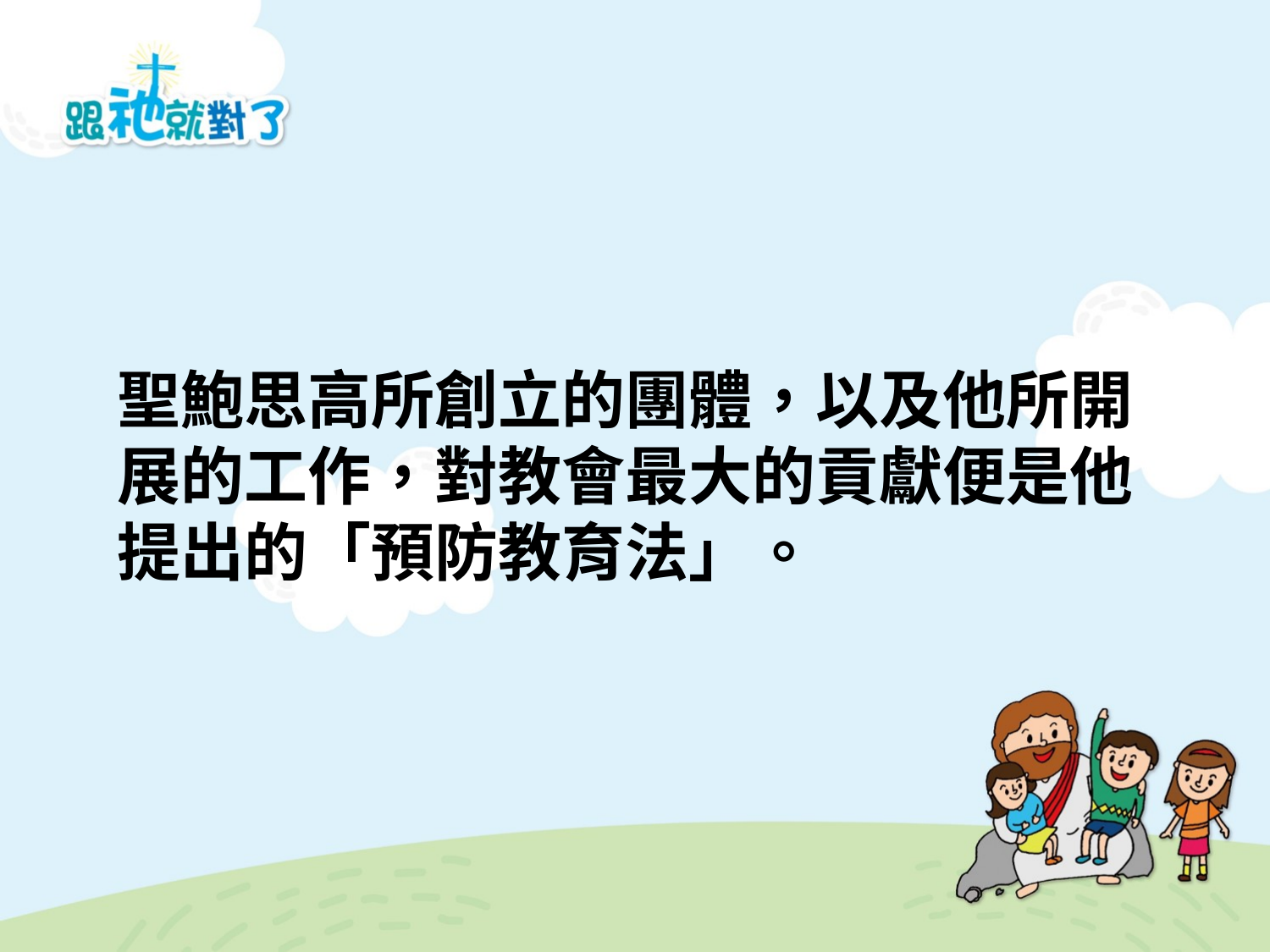

聖鮑思高所創立的團體，以及他所開展的工作，對教會最大的貢獻便是他提出的「預防教育法」。